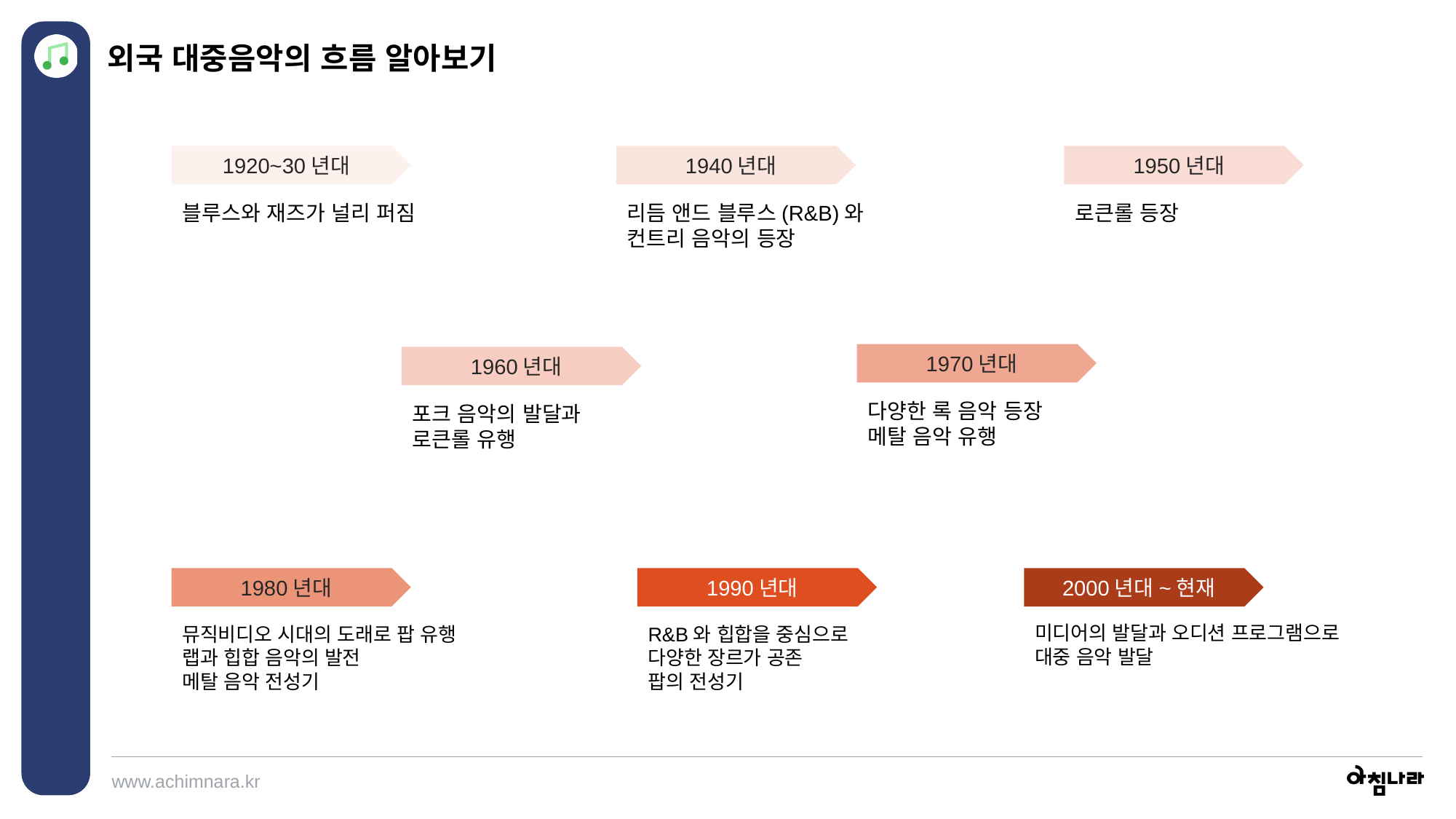

외국 대중음악의 흐름 알아보기
1920~30년대
1940년대
1950년대
블루스와 재즈가 널리 퍼짐
리듬 앤드 블루스(R&B)와
컨트리 음악의 등장
로큰롤 등장
1970년대
1960년대
다양한 록 음악 등장
메탈 음악 유행
포크 음악의 발달과
로큰롤 유행
1980년대
1990년대
2000년대~현재
미디어의 발달과 오디션 프로그램으로
대중 음악 발달
뮤직비디오 시대의 도래로 팝 유행
랩과 힙합 음악의 발전
메탈 음악 전성기
R&B와 힙합을 중심으로
다양한 장르가 공존
팝의 전성기